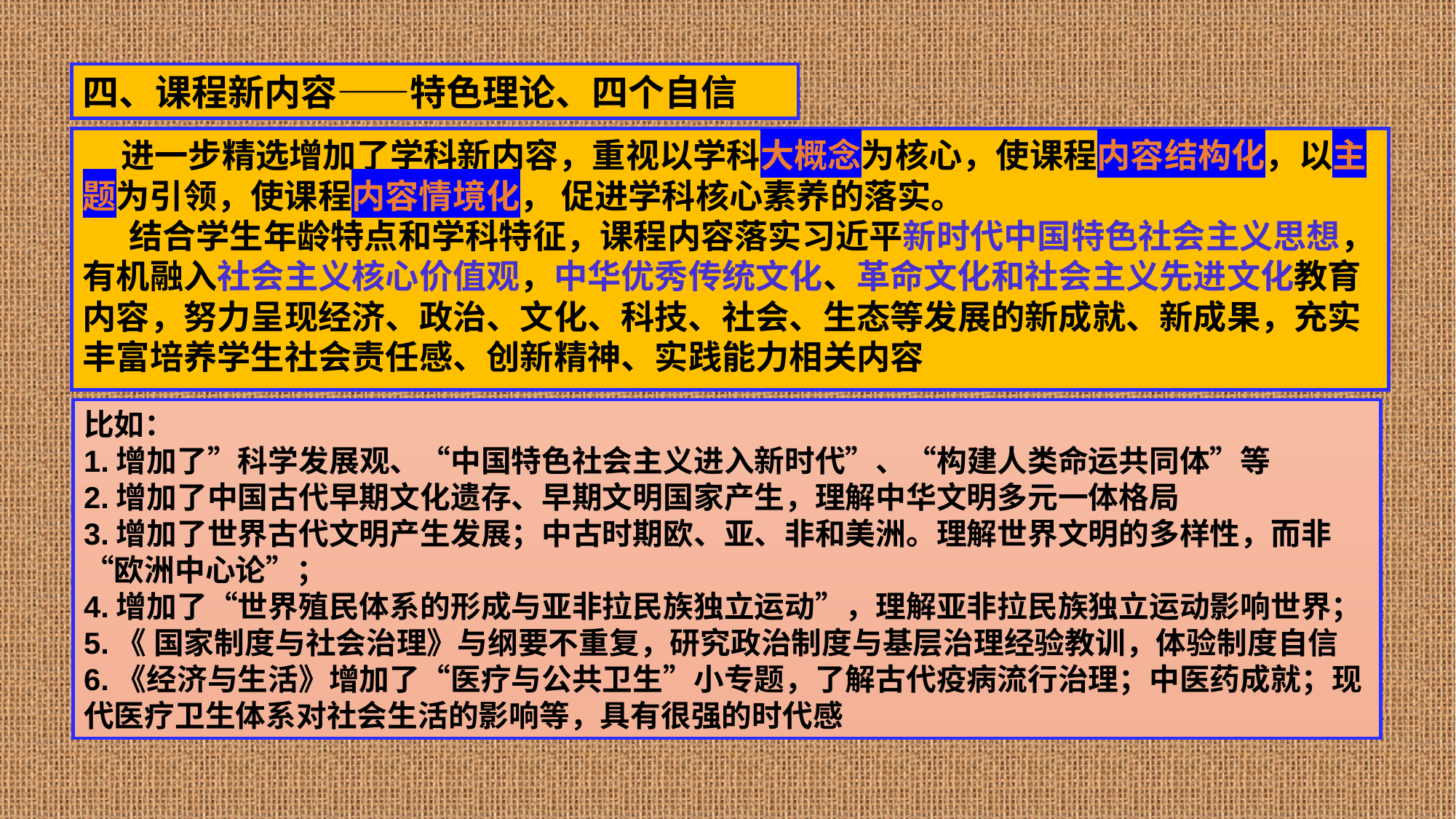

四、课程新内容——特色理论、四个自信
    进一步精选增加了学科新内容，重视以学科大概念为核心，使课程内容结构化，以主题为引领，使课程内容情境化， 促进学科核心素养的落实。
     结合学生年龄特点和学科特征，课程内容落实习近平新时代中国特色社会主义思想，有机融入社会主义核心价值观，中华优秀传统文化、革命文化和社会主义先进文化教育内容，努力呈现经济、政治、文化、科技、社会、生态等发展的新成就、新成果，充实丰富培养学生社会责任感、创新精神、实践能力相关内容
比如：
1.增加了”科学发展观、“中国特色社会主义进入新时代”、“构建人类命运共同体”等
2.增加了中国古代早期文化遗存、早期文明国家产生，理解中华文明多元一体格局
3.增加了世界古代文明产生发展；中古时期欧、亚、非和美洲。理解世界文明的多样性，而非“欧洲中心论”；
4.增加了“世界殖民体系的形成与亚非拉民族独立运动”，理解亚非拉民族独立运动影响世界；
5.《 国家制度与社会治理》与纲要不重复，研究政治制度与基层治理经验教训，体验制度自信
6.《经济与生活》增加了“医疗与公共卫生”小专题，了解古代疫病流行治理；中医药成就；现代医疗卫生体系对社会生活的影响等，具有很强的时代感